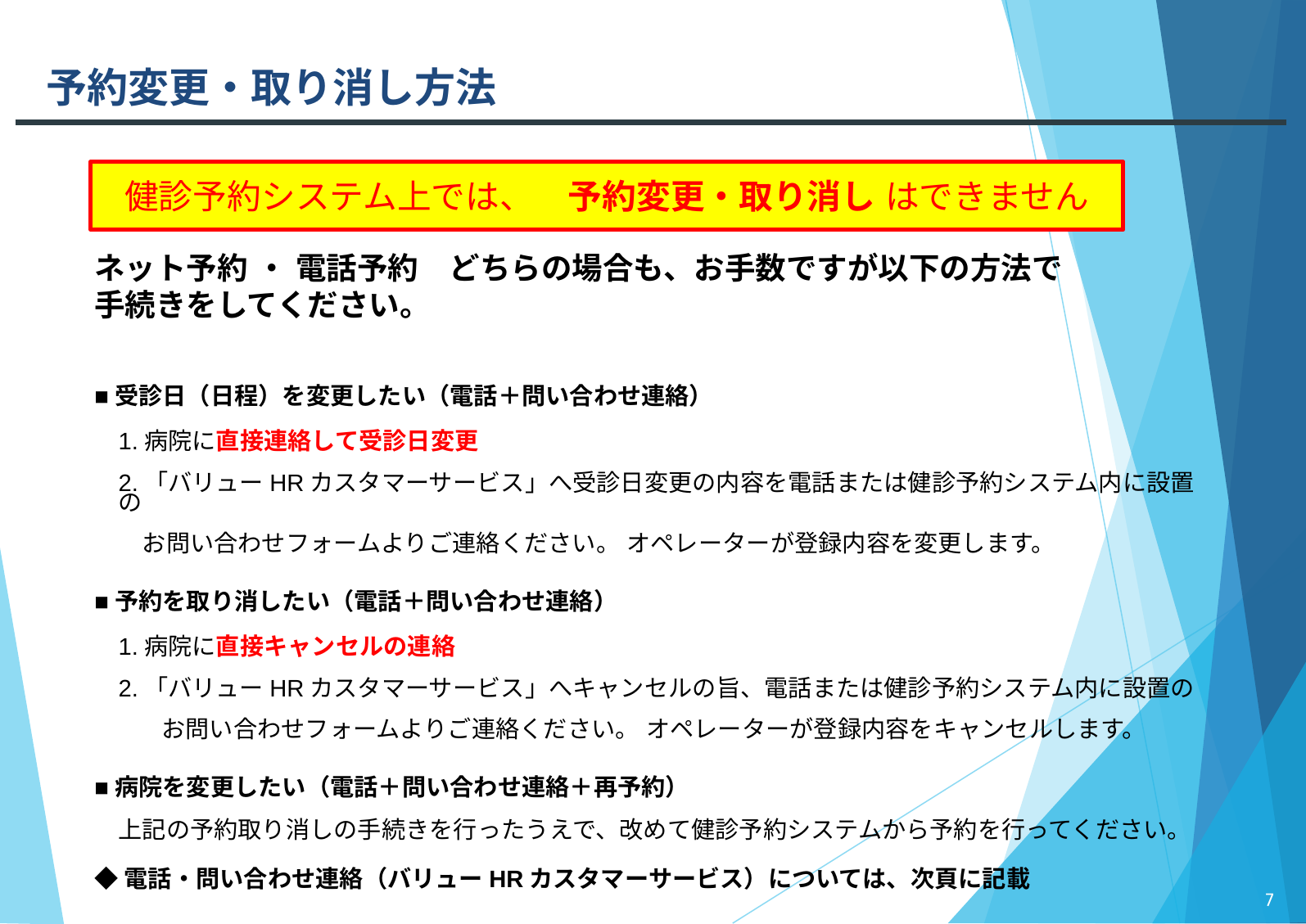

# 予約変更・取り消し方法
健診予約システム上では、　予約変更・取り消し はできません
ネット予約 ・ 電話予約　どちらの場合も、お手数ですが以下の方法で
手続きをしてください。

■受診日（日程）を変更したい（電話＋問い合わせ連絡）
1.病院に直接連絡して受診日変更
2.「バリューHRカスタマーサービス」へ受診日変更の内容を電話または健診予約システム内に設置の
　お問い合わせフォームよりご連絡ください。 オペレーターが登録内容を変更します。

■予約を取り消したい（電話＋問い合わせ連絡）
1.病院に直接キャンセルの連絡
2.「バリューHRカスタマーサービス」へキャンセルの旨、電話または健診予約システム内に設置の
  　お問い合わせフォームよりご連絡ください。 オペレーターが登録内容をキャンセルします。

■病院を変更したい（電話＋問い合わせ連絡＋再予約）
上記の予約取り消しの手続きを行ったうえで、改めて健診予約システムから予約を行ってください。
◆電話・問い合わせ連絡（バリューHRカスタマーサービス）については、次頁に記載